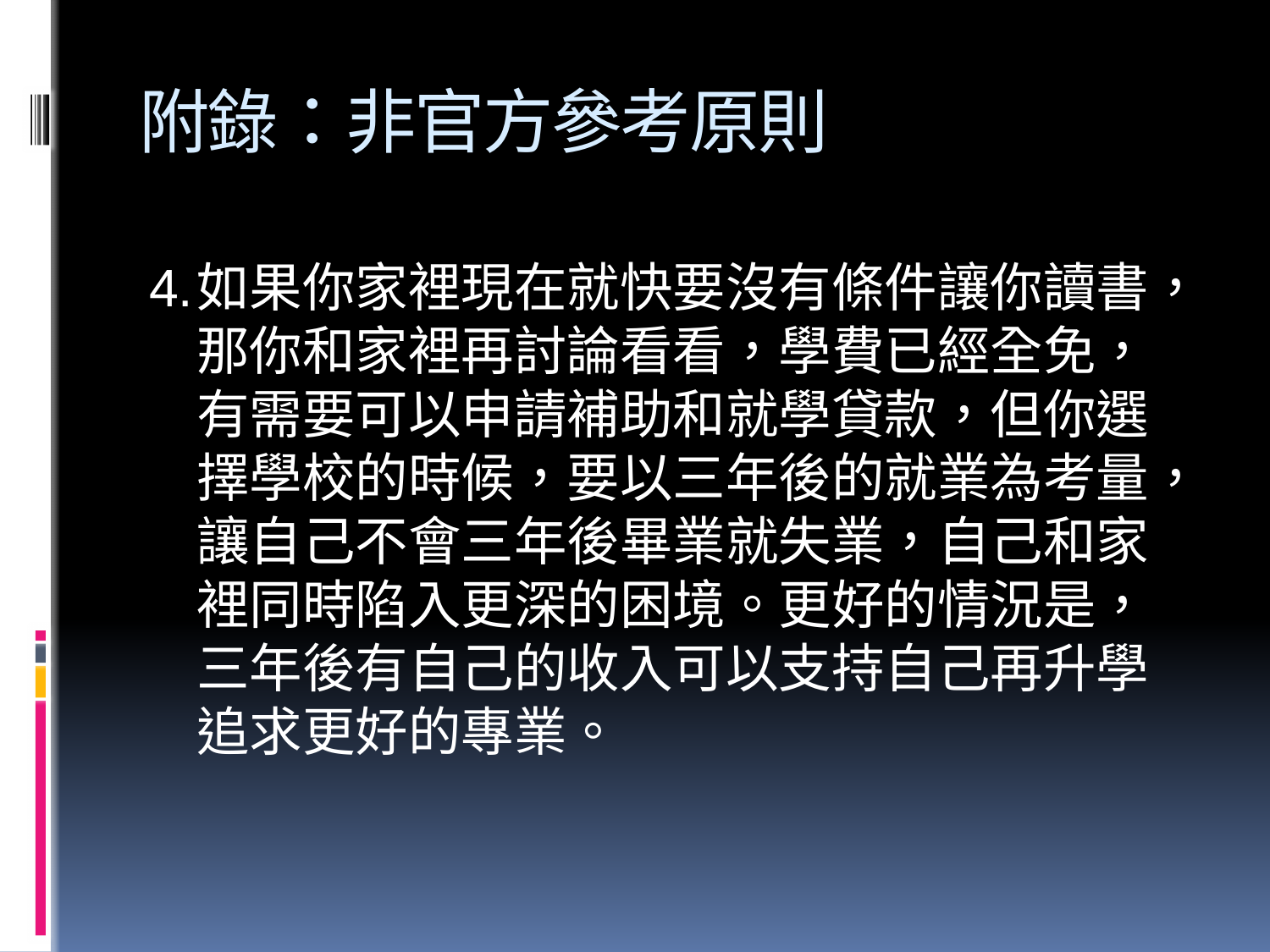

# 附錄：非官方參考原則
4.	如果你家裡現在就快要沒有條件讓你讀書，那你和家裡再討論看看，學費已經全免，有需要可以申請補助和就學貸款，但你選擇學校的時候，要以三年後的就業為考量，讓自己不會三年後畢業就失業，自己和家裡同時陷入更深的困境。更好的情況是，三年後有自己的收入可以支持自己再升學追求更好的專業。